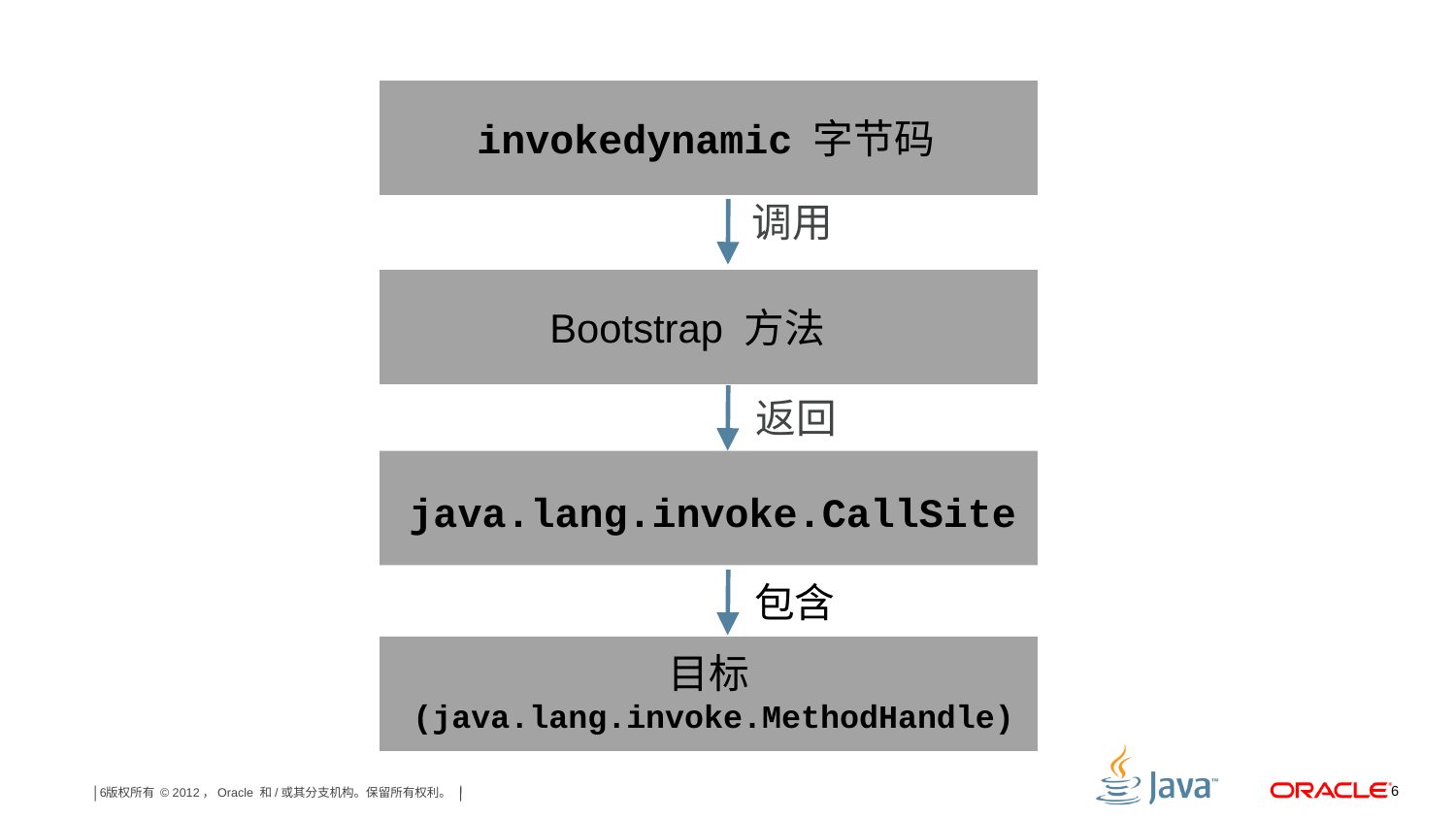

invokedynamic 字节码

Bootstrap 方法

java.lang.invoke.CallSite

目标
(java.lang.invoke.MethodHandle)
调用

Bootstrap 方法
返回
包含
6